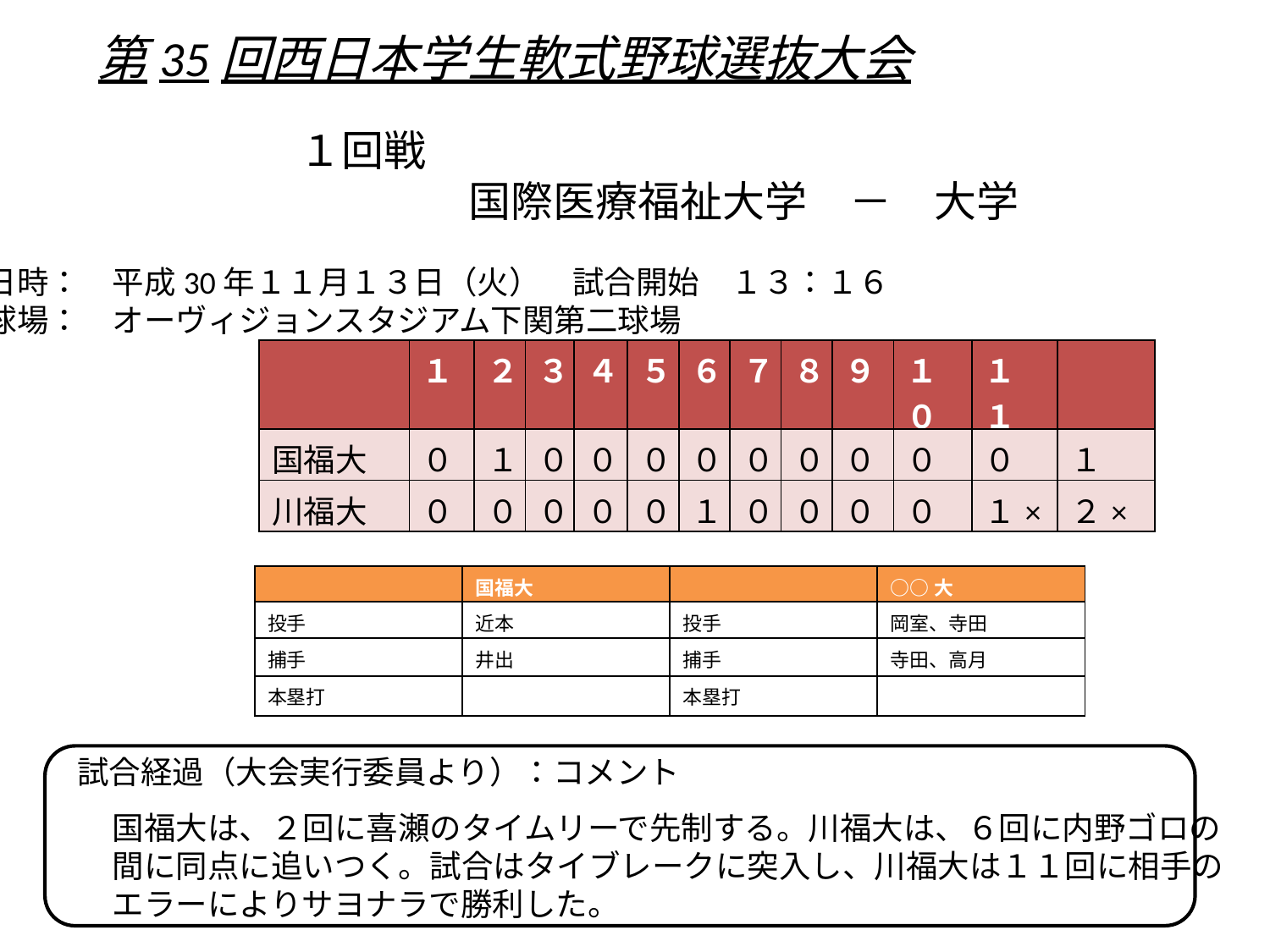

# 第35回西日本学生軟式野球選抜大会
　　１回戦
　　　　　　国際医療福祉大学　－　大学
日時：　平成30年１１月１３日（火）　試合開始　１３：１６
球場：　オーヴィジョンスタジアム下関第二球場
|  | １ | ２ | ３ | ４ | ５ | ６ | ７ | ８ | ９ | １０ | １１ |  |
| --- | --- | --- | --- | --- | --- | --- | --- | --- | --- | --- | --- | --- |
| 国福大 | ０ | １ | ０ | ０ | ０ | ０ | ０ | ０ | ０ | ０ | ０ | １ |
| 川福大 | ０ | ０ | ０ | ０ | ０ | １ | ０ | ０ | ０ | ０ | １× | ２× |
|  | 国福大 |  | ○○大 |
| --- | --- | --- | --- |
| 投手 | 近本 | 投手 | 岡室、寺田 |
| 捕手 | 井出 | 捕手 | 寺田、高月 |
| 本塁打 |  | 本塁打 |  |

試合経過（大会実行委員より）：コメント
国福大は、２回に喜瀬のタイムリーで先制する。川福大は、６回に内野ゴロの
間に同点に追いつく。試合はタイブレークに突入し、川福大は１１回に相手の
エラーによりサヨナラで勝利した。